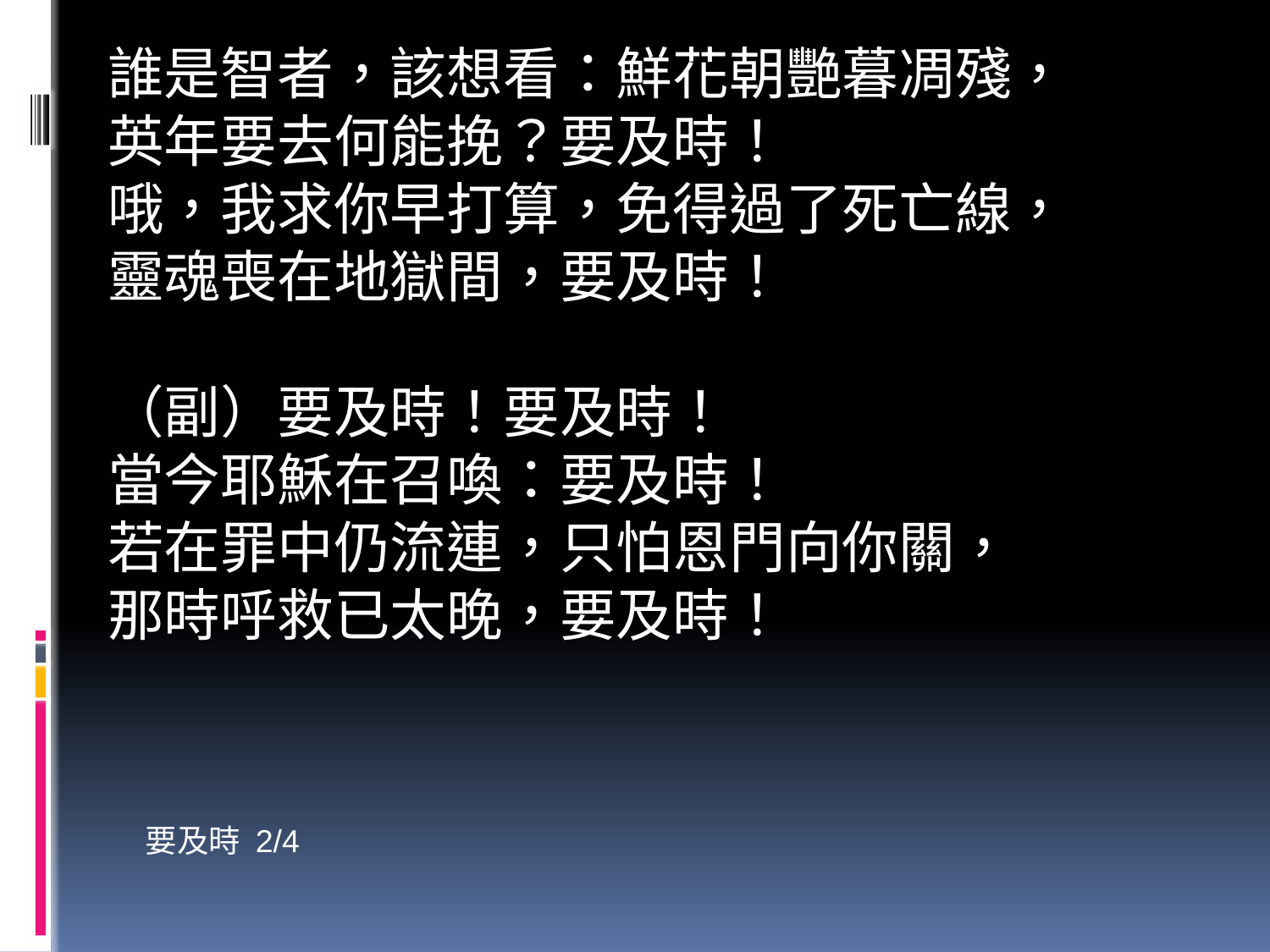

誰是智者，該想看：鮮花朝艷暮凋殘，
英年要去何能挽？要及時！
哦，我求你早打算，免得過了死亡線，
靈魂喪在地獄間，要及時！

（副）要及時！要及時！
當今耶穌在召喚：要及時！
若在罪中仍流連，只怕恩門向你關，
那時呼救已太晚，要及時！

要及時 2/4